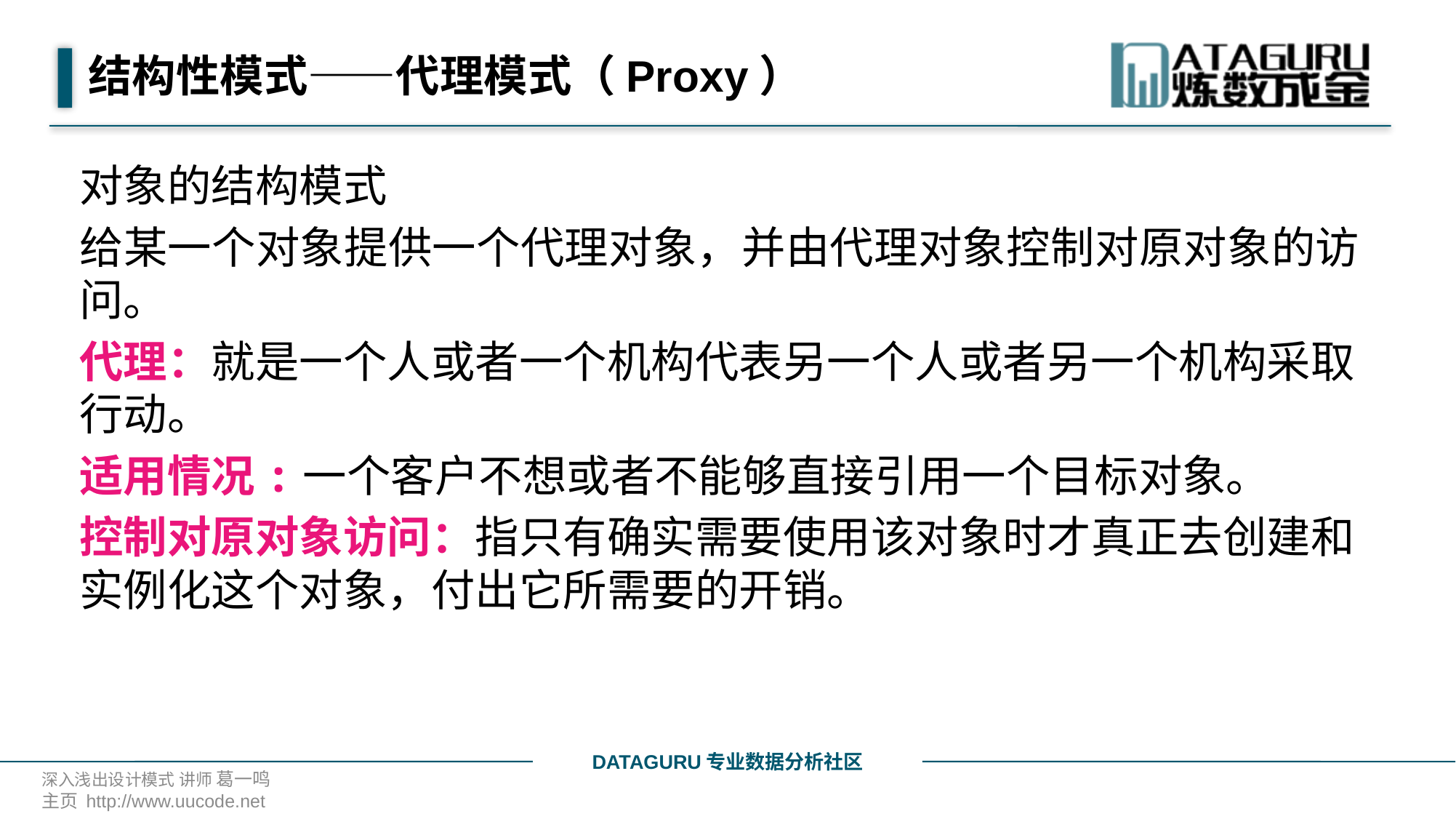

# 结构性模式——代理模式（Proxy）
对象的结构模式
给某一个对象提供一个代理对象，并由代理对象控制对原对象的访问。
代理：就是一个人或者一个机构代表另一个人或者另一个机构采取行动。
适用情况:一个客户不想或者不能够直接引用一个目标对象。
控制对原对象访问：指只有确实需要使用该对象时才真正去创建和实例化这个对象，付出它所需要的开销。